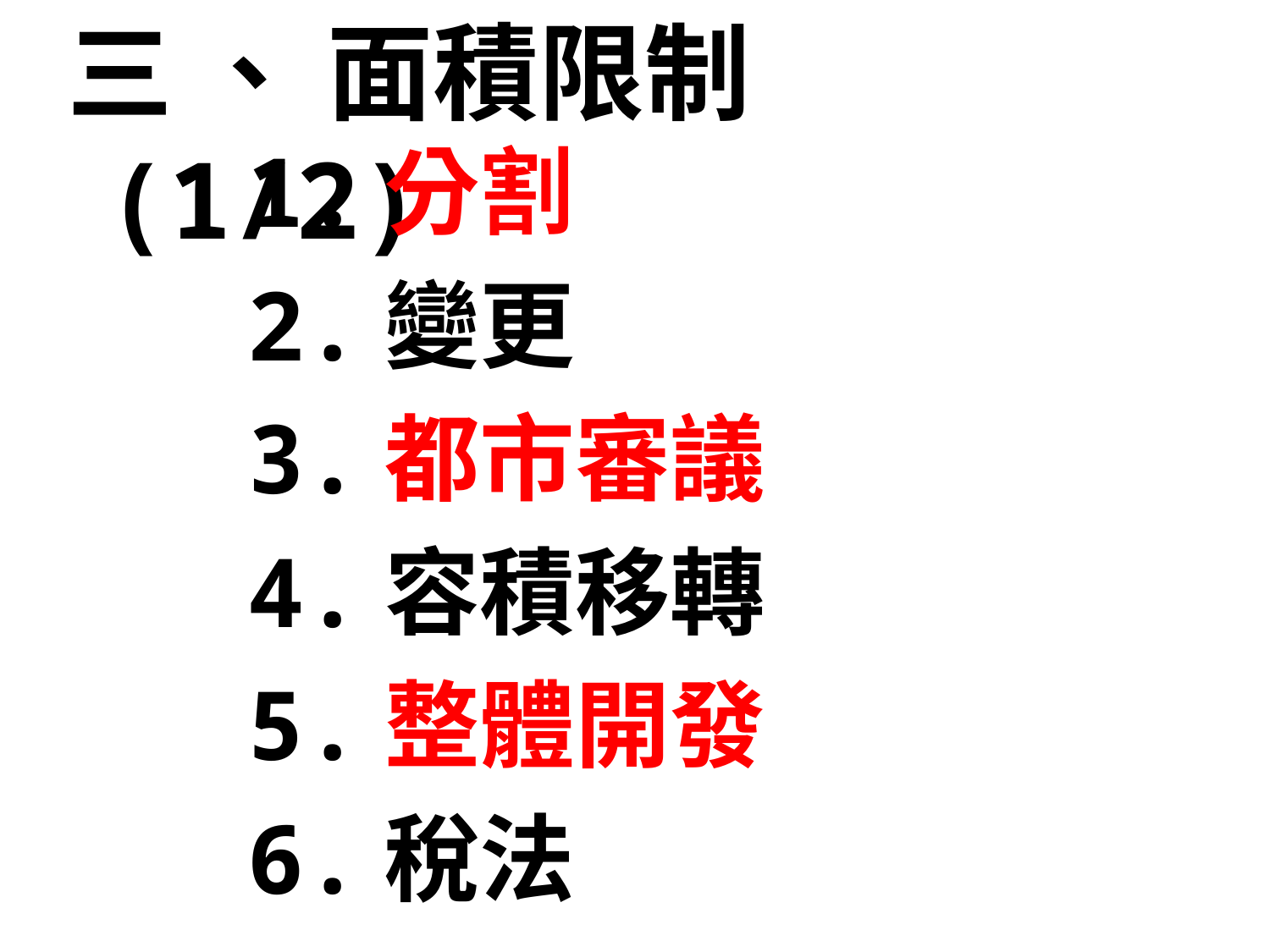

三 、 面積限制(1/2)

1.分割
2.變更
3.都市審議
4.容積移轉
5.整體開發
6.稅法